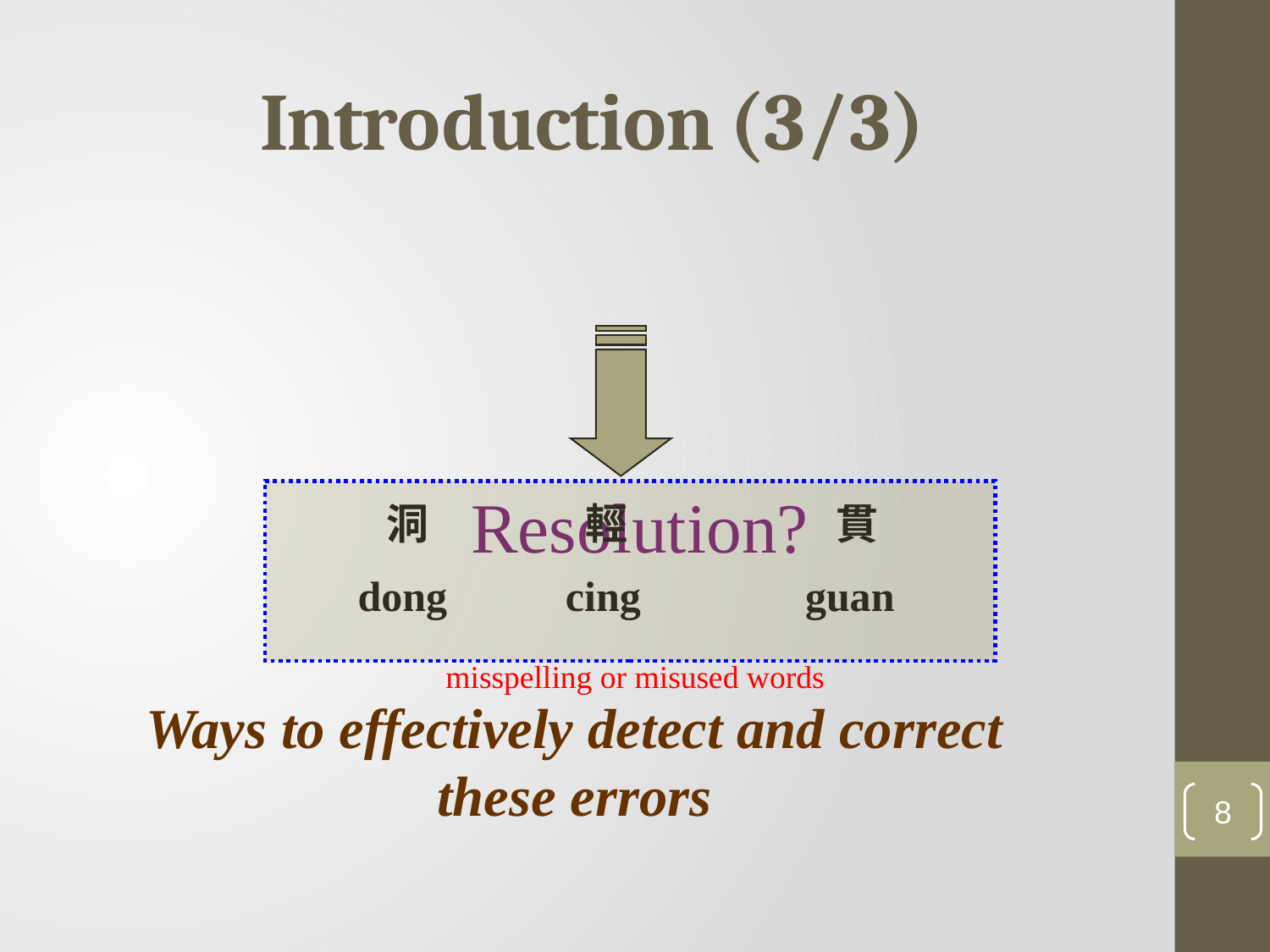

# Introduction (3/3)

Resolution?

misspelling or misused words
 輕
cing
   貫
guan
   洞
 dong
Ways to effectively detect and correct these errors
8